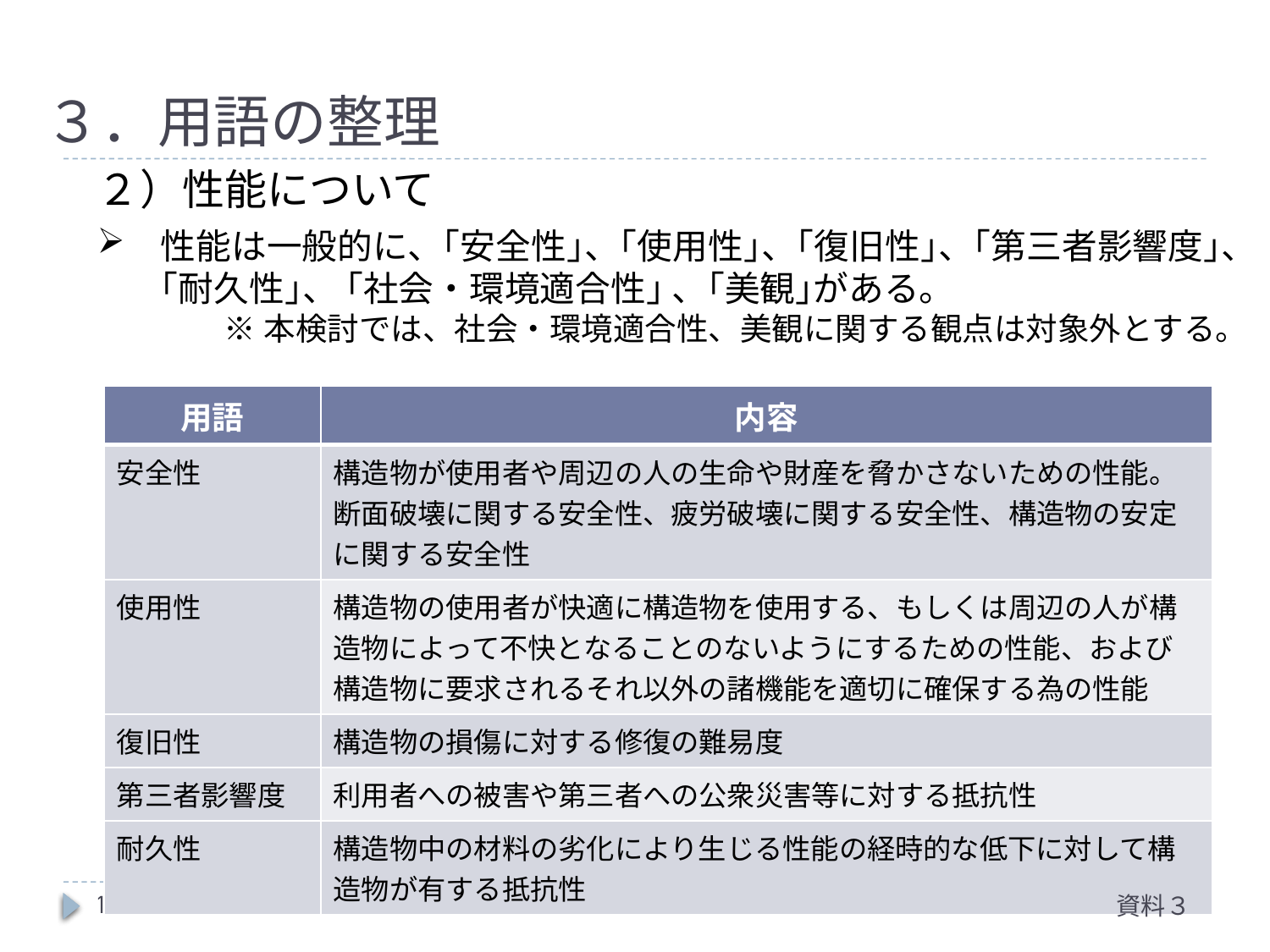

# ３．用語の整理
２）性能について
性能は一般的に、｢安全性｣、｢使用性｣、｢復旧性｣、｢第三者影響度｣、｢耐久性｣、 ｢社会・環境適合性｣ 、｢美観｣がある。
	※本検討では、社会・環境適合性、美観に関する観点は対象外とする。
| 用語 | 内容 |
| --- | --- |
| 安全性 | 構造物が使用者や周辺の人の生命や財産を脅かさないための性能。 断面破壊に関する安全性、疲労破壊に関する安全性、構造物の安定に関する安全性 |
| 使用性 | 構造物の使用者が快適に構造物を使用する、もしくは周辺の人が構造物によって不快となることのないようにするための性能、および構造物に要求されるそれ以外の諸機能を適切に確保する為の性能 |
| 復旧性 | 構造物の損傷に対する修復の難易度 |
| 第三者影響度 | 利用者への被害や第三者への公衆災害等に対する抵抗性 |
| 耐久性 | 構造物中の材料の劣化により生じる性能の経時的な低下に対して構造物が有する抵抗性 |

10
資料３